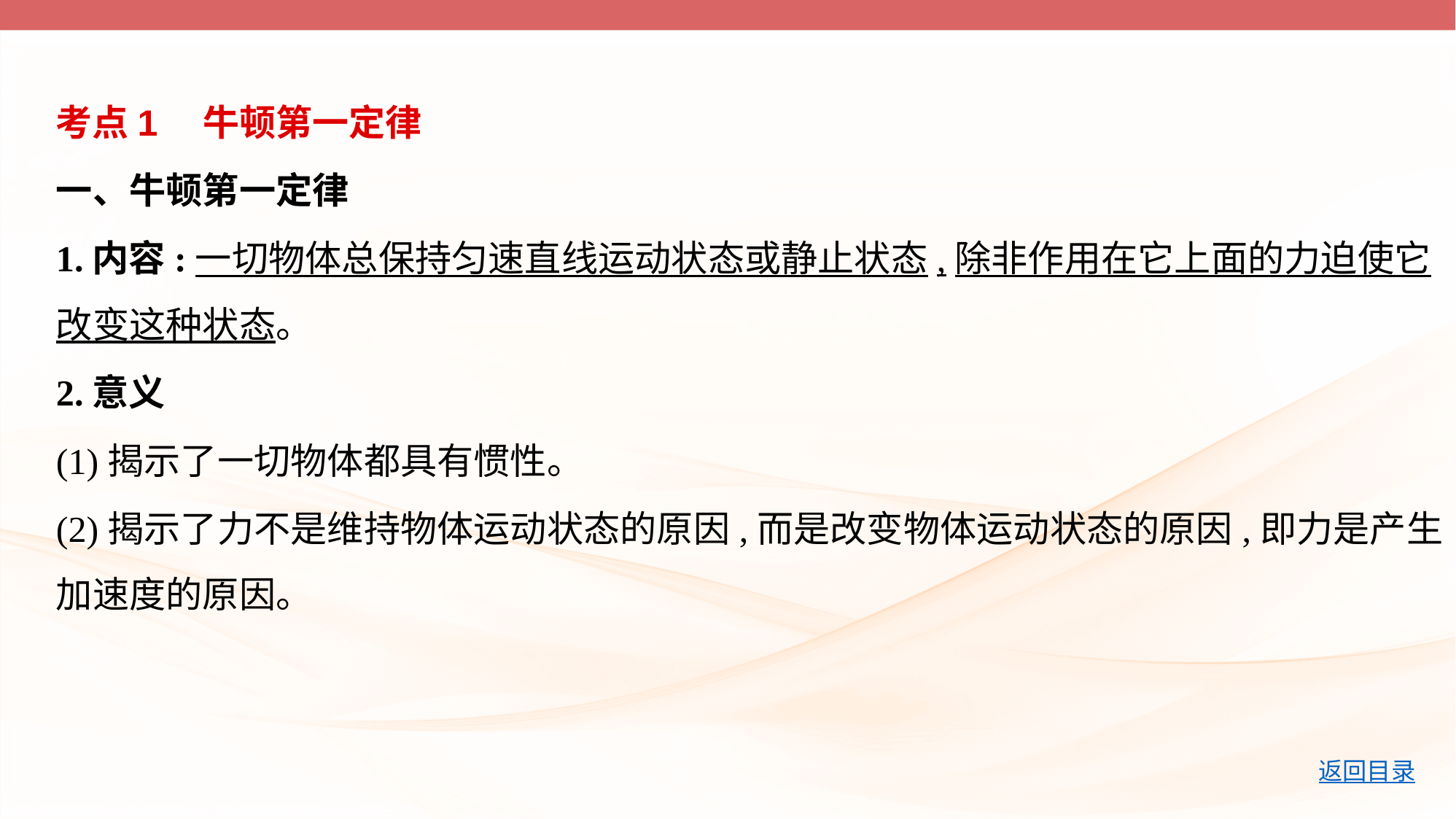

考点1　牛顿第一定律
一、牛顿第一定律
1.内容:一切物体总保持匀速直线运动状态或静止状态,除非作用在它上面的力迫使它
改变这种状态。
2.意义
(1)揭示了一切物体都具有惯性。
(2)揭示了力不是维持物体运动状态的原因,而是改变物体运动状态的原因,即力是产生
加速度的原因。